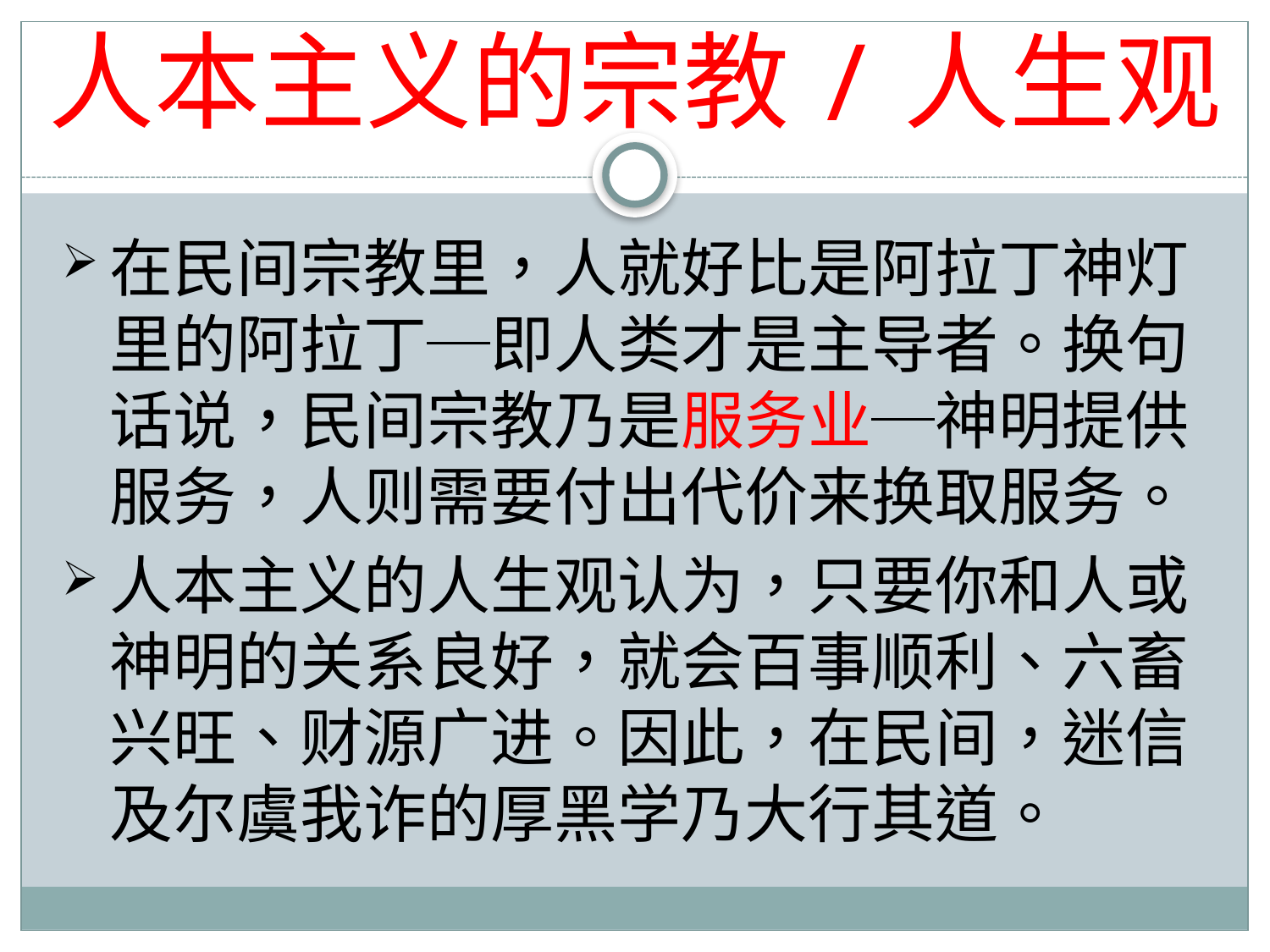

# 人本主义的宗教/人生观
在民间宗教里，人就好比是阿拉丁神灯里的阿拉丁─即人类才是主导者。换句话说，民间宗教乃是服务业─神明提供服务，人则需要付出代价来换取服务。
人本主义的人生观认为，只要你和人或神明的关系良好，就会百事顺利、六畜兴旺、财源广进。因此，在民间，迷信及尔虞我诈的厚黑学乃大行其道。